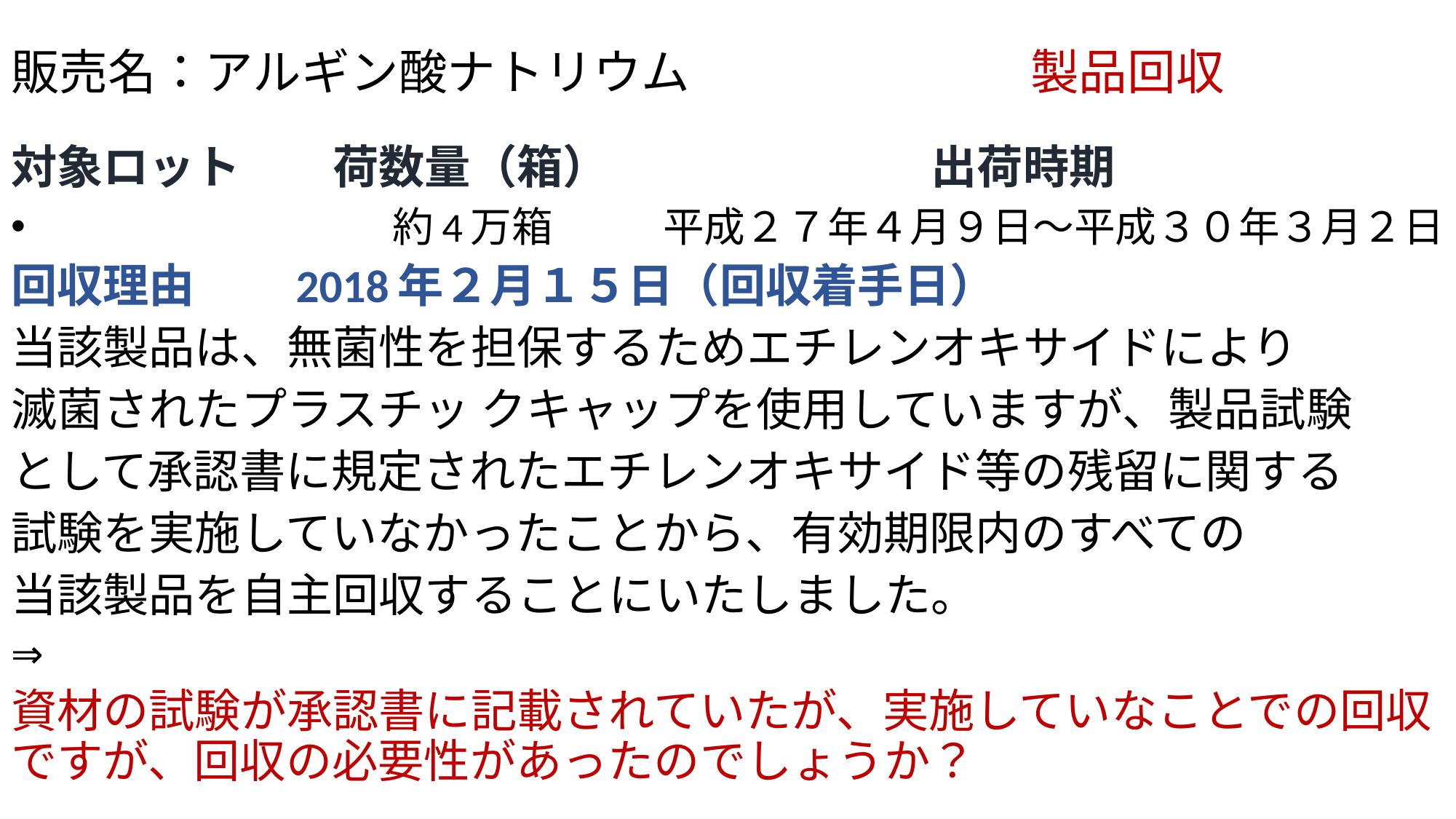

# 販売名：アルギン酸ナトリウム　　　　　　　製品回収
対象ロット　　荷数量（箱）　　　　　　　出荷時期
　　　　　　　　約4万箱　　   平成２７年４月９日～平成３０年３月２日
回収理由　　2018年２月１５日（回収着手日）
当該製品は、無菌性を担保するためエチレンオキサイドにより
滅菌されたプラスチッ クキャップを使用していますが、製品試験
として承認書に規定されたエチレンオキサイド等の残留に関する
試験を実施していなかったことから、有効期限内のすべての
当該製品を自主回収することにいたしました。
⇒
資材の試験が承認書に記載されていたが、実施していなことでの回収ですが、回収の必要性があったのでしょうか？